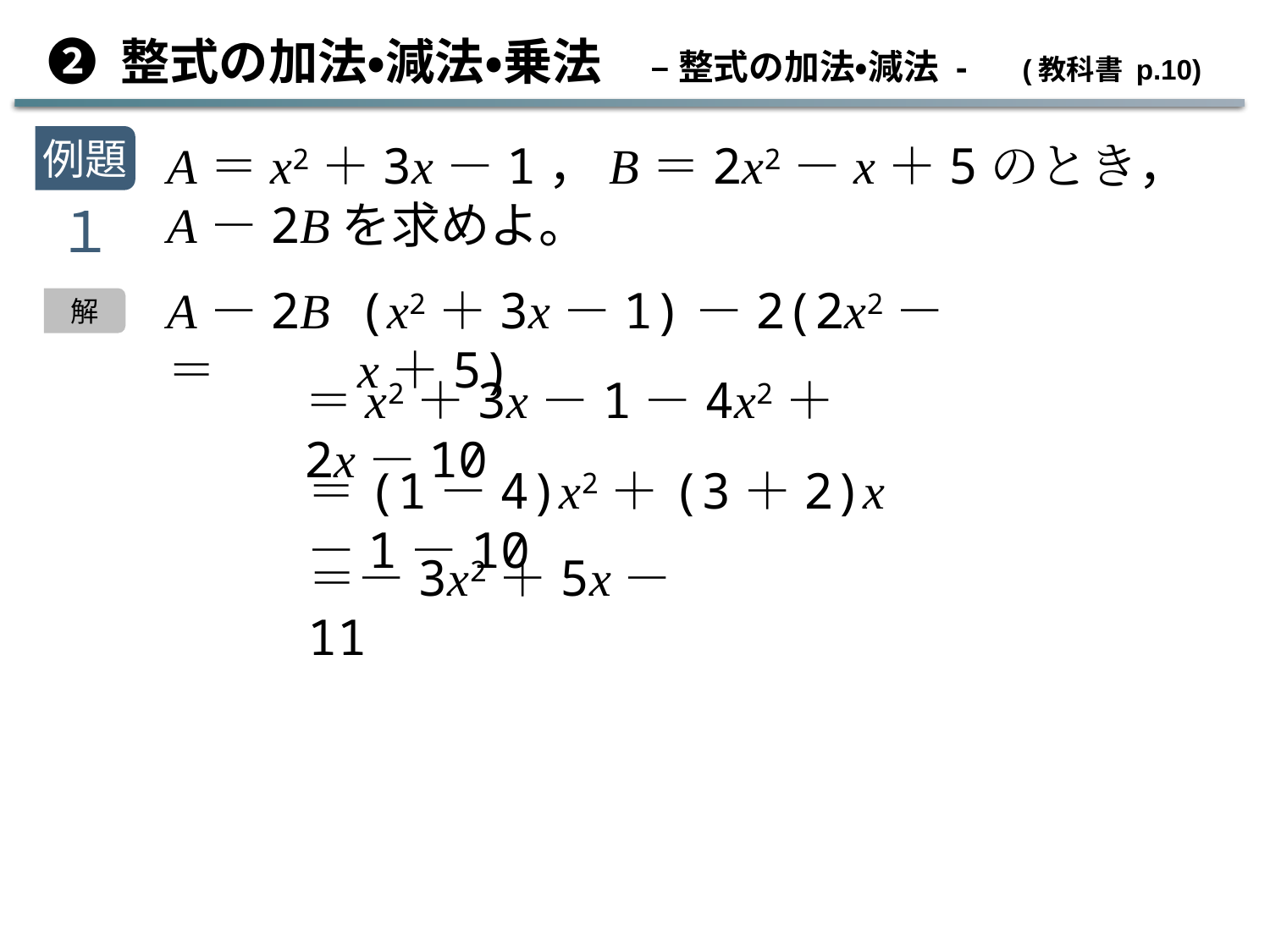

➋ 整式の加法・減法・乗法　– 整式の加法・減法 -    (教科書 p.10)

例題
１
A＝x2＋3x－1，B＝2x2－x＋5のとき，A－2Bを求めよ。
A－2B＝
(x2＋3x－1)－2(2x2－x＋5)

解
＝x2＋3x－1－4x2＋2x－10
＝(1－4)x2＋(3＋2)x－1－10
＝－3x2＋5x－11